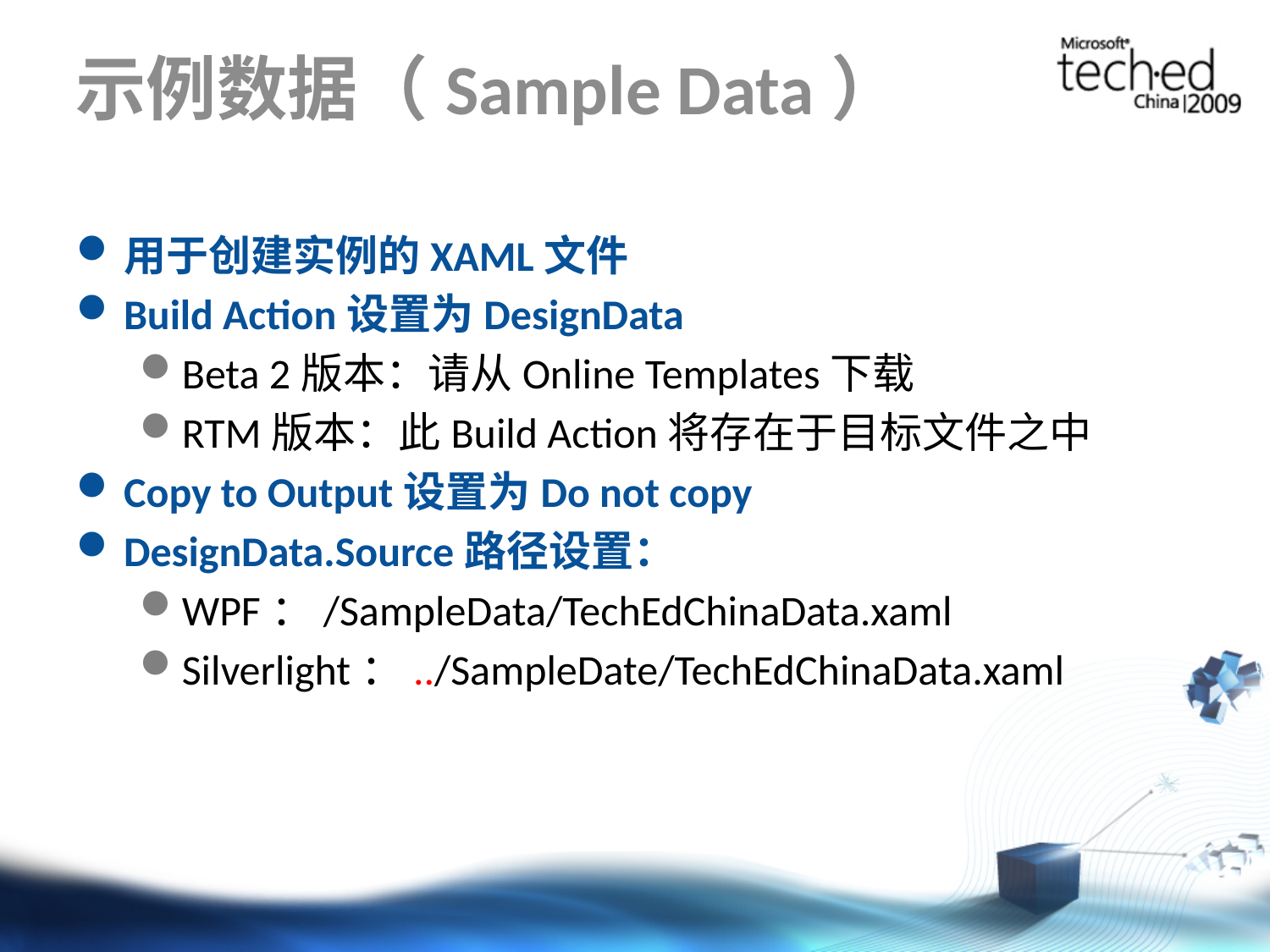

# 示例数据（Sample Data）
用于创建实例的XAML文件
Build Action设置为DesignData
Beta 2版本：请从Online Templates下载
RTM版本：此Build Action将存在于目标文件之中
Copy to Output设置为Do not copy
DesignData.Source路径设置：
WPF：/SampleData/TechEdChinaData.xaml
Silverlight：../SampleDate/TechEdChinaData.xaml